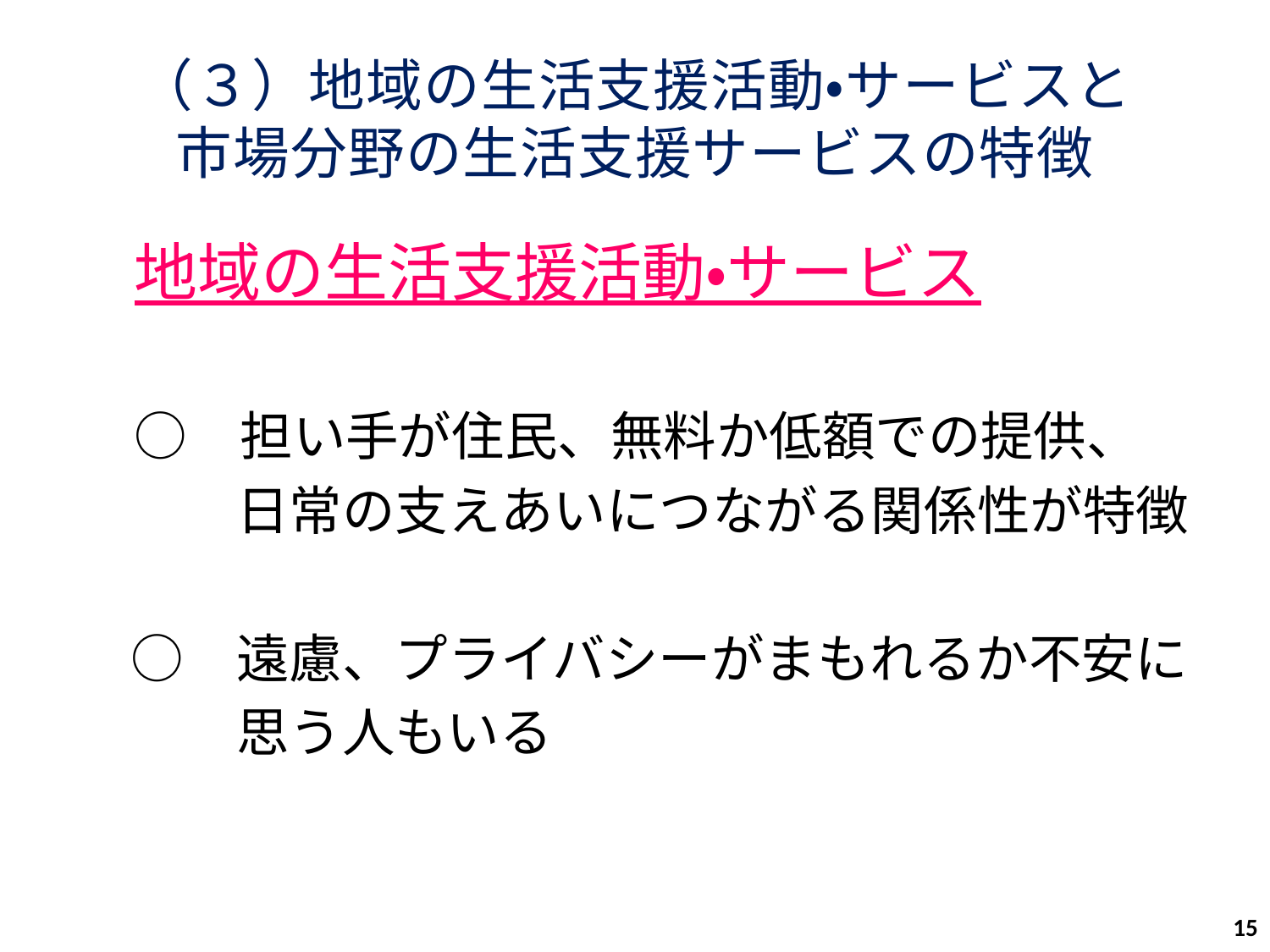

# （３）地域の生活支援活動・サービスと 市場分野の生活支援サービスの特徴
　地域の生活支援活動・サービス

　○　担い手が住民、無料か低額での提供、
　　　日常の支えあいにつながる関係性が特徴

　○　遠慮、プライバシーがまもれるか不安に
　　　思う人もいる
15